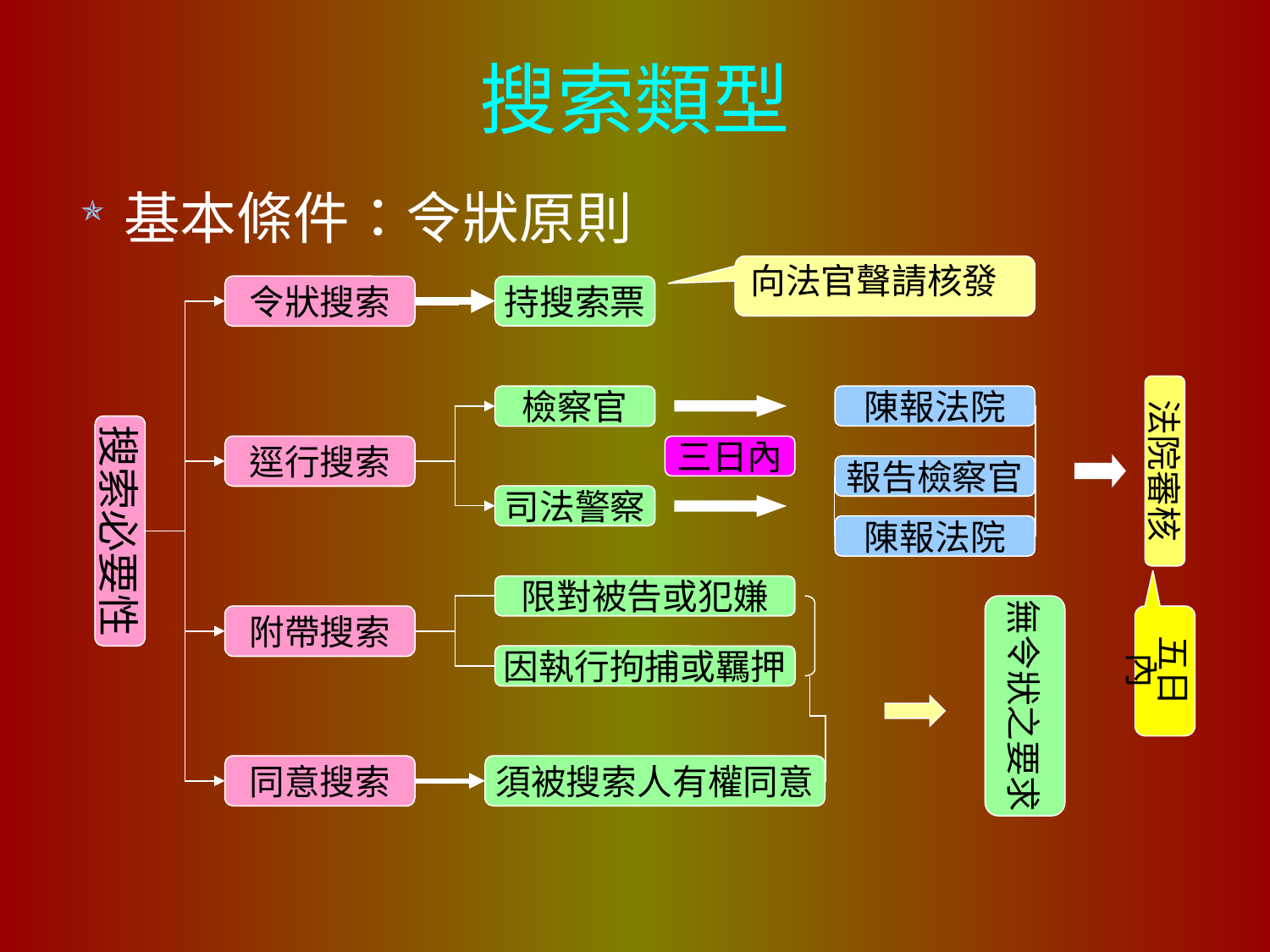

# 搜索類型
基本條件：令狀原則
向法官聲請核發
令狀搜索
持搜索票
法院審核
檢察官
陳報法院

搜索必要性
逕行搜索
三日內
報告檢察官

司法警察

陳報法院
限對被告或犯嫌

無令狀之要求
附帶搜索
五日內
因執行拘捕或羈押

同意搜索
須被搜索人有權同意